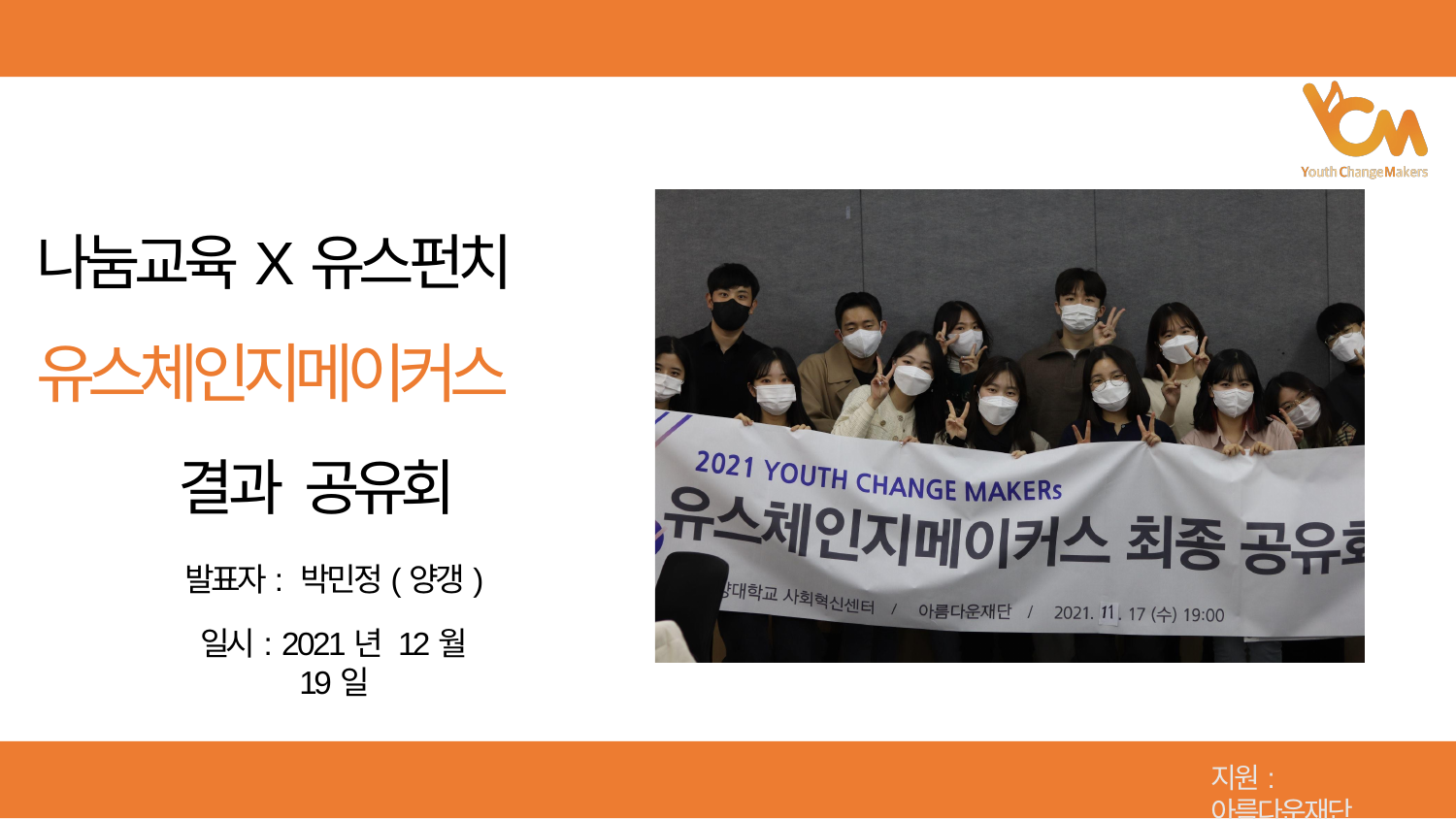

# 나눔교육X유스펀치
유스체인지메이커스
결과 공유회
발표자: 박민정(양갱)

일시: 2021년 12월 19일

지원: 아름다운재단